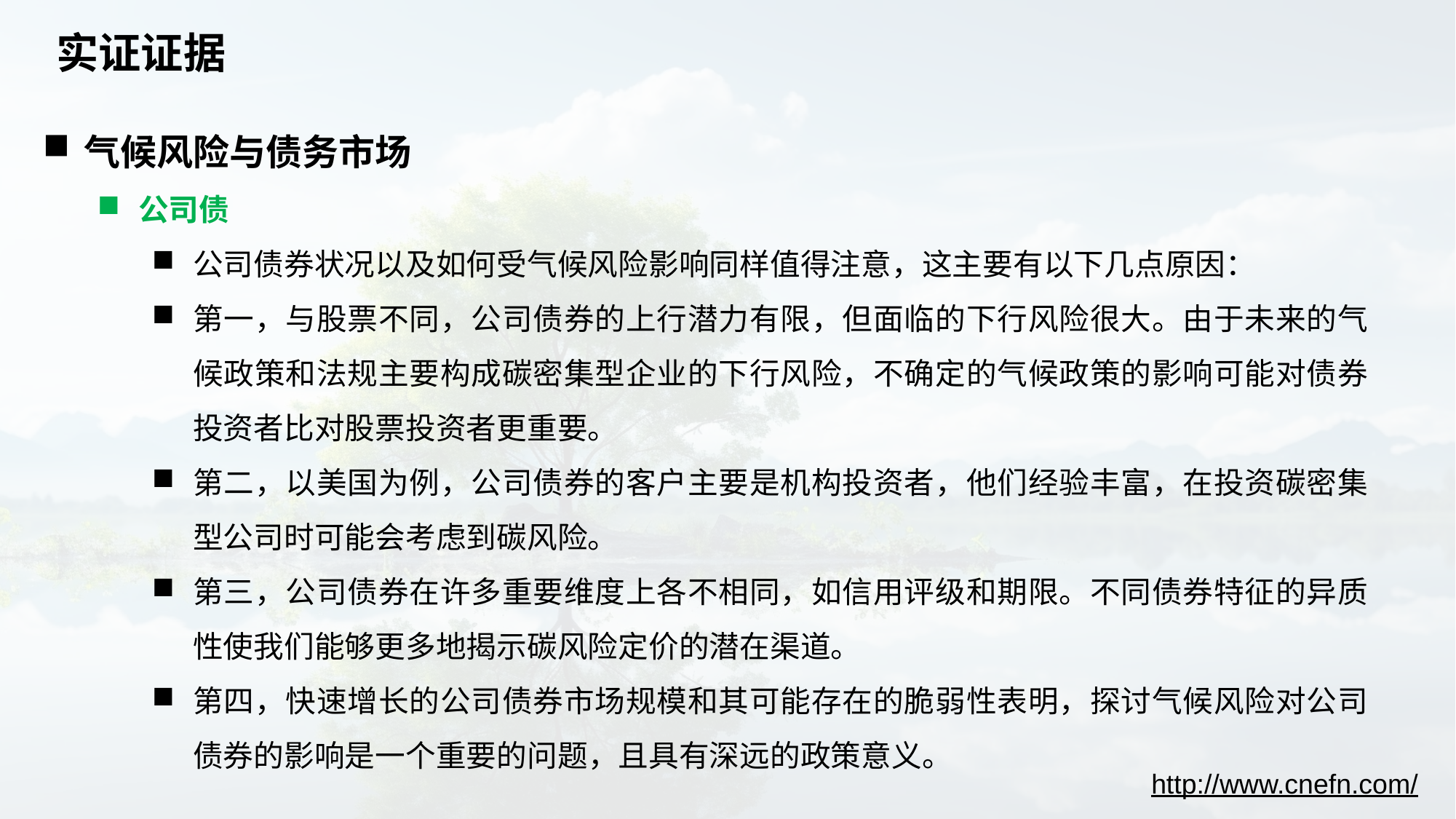

# 实证证据
气候风险与债务市场
公司债
公司债券状况以及如何受气候风险影响同样值得注意，这主要有以下几点原因：
第一，与股票不同，公司债券的上行潜力有限，但面临的下行风险很大。由于未来的气候政策和法规主要构成碳密集型企业的下行风险，不确定的气候政策的影响可能对债券投资者比对股票投资者更重要。
第二，以美国为例，公司债券的客户主要是机构投资者，他们经验丰富，在投资碳密集型公司时可能会考虑到碳风险。
第三，公司债券在许多重要维度上各不相同，如信用评级和期限。不同债券特征的异质性使我们能够更多地揭示碳风险定价的潜在渠道。
第四，快速增长的公司债券市场规模和其可能存在的脆弱性表明，探讨气候风险对公司债券的影响是一个重要的问题，且具有深远的政策意义。